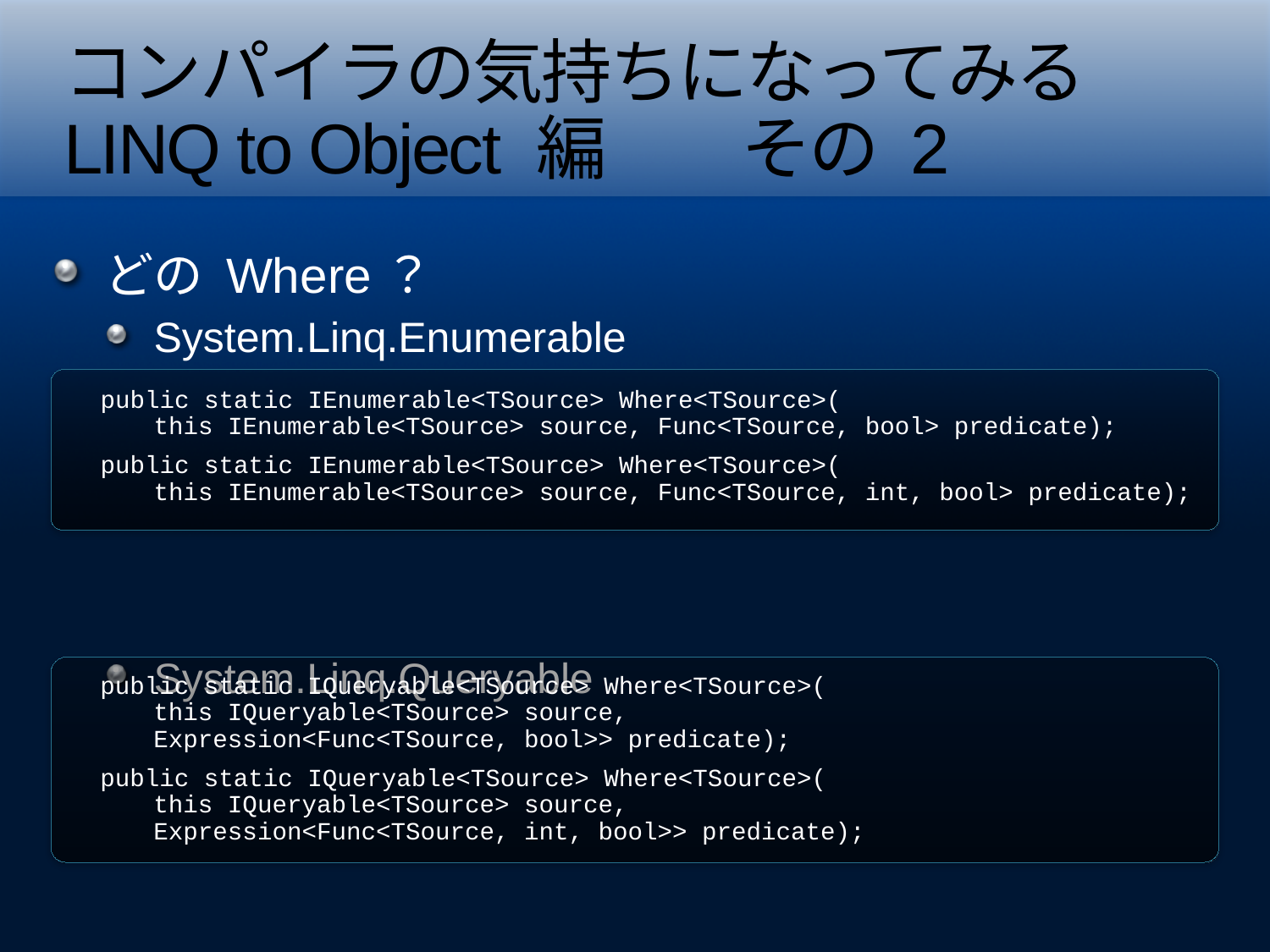

# コンパイラの気持ちになってみる LINQ to Object 編　　その 2
どの Where？
System.Linq.Enumerable

System.Linq.Queryable

public static IEnumerable<TSource> Where<TSource>(
this IEnumerable<TSource> source, Func<TSource, bool> predicate);
public static IEnumerable<TSource> Where<TSource>(
this IEnumerable<TSource> source, Func<TSource, int, bool> predicate);

public static IQueryable<TSource> Where<TSource>(
this IQueryable<TSource> source,
Expression<Func<TSource, bool>> predicate);
public static IQueryable<TSource> Where<TSource>(
this IQueryable<TSource> source,
Expression<Func<TSource, int, bool>> predicate);